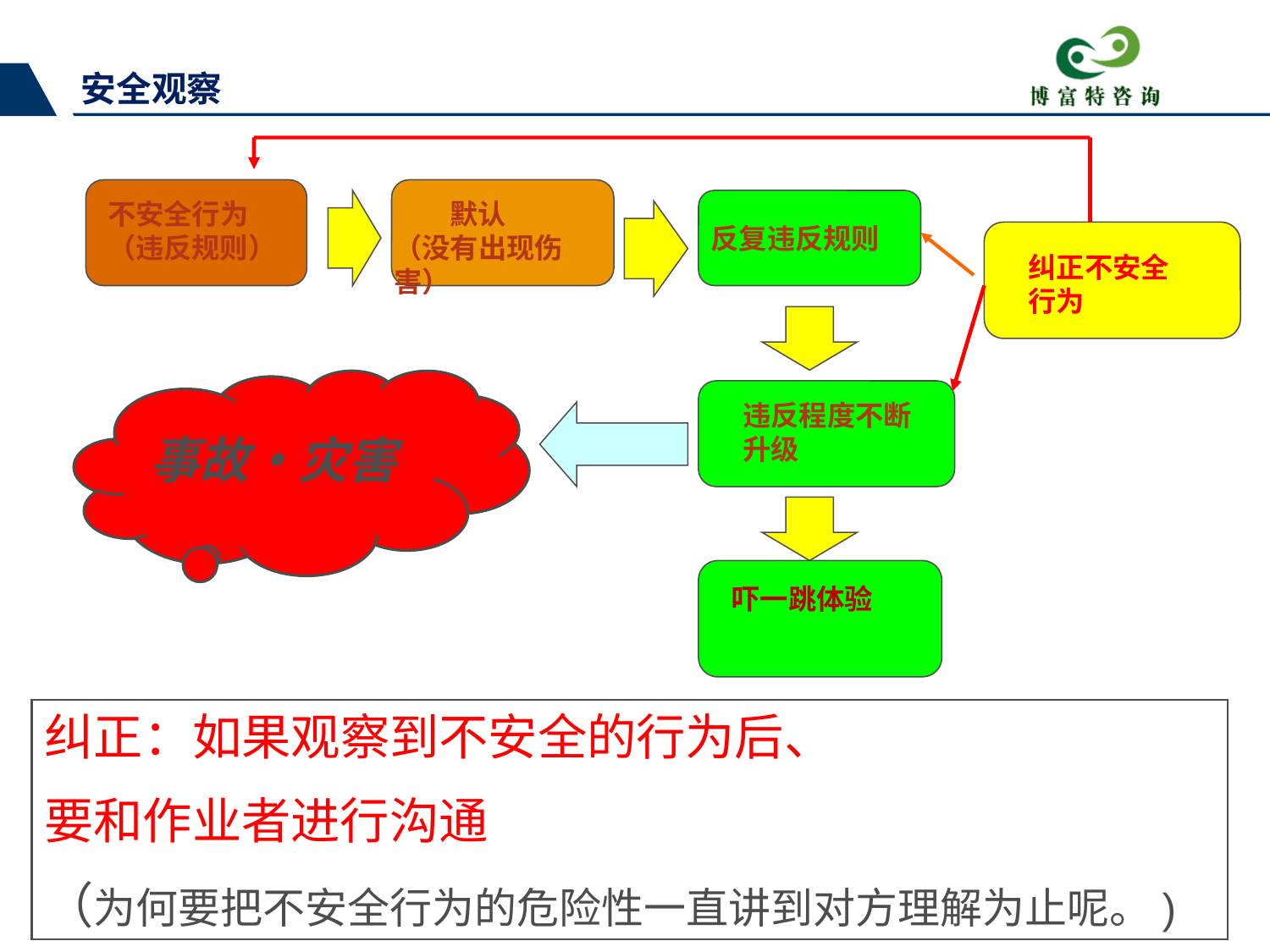

安全观察

不安全行为
（违反规则）

　　默认
（没有出现伤害）

反复违反规则

纠正不安全
行为

违反程度不断升级

事故・灾害

吓一跳体验
纠正：如果观察到不安全的行为后、
要和作业者进行沟通
（为何要把不安全行为的危险性一直讲到对方理解为止呢。)